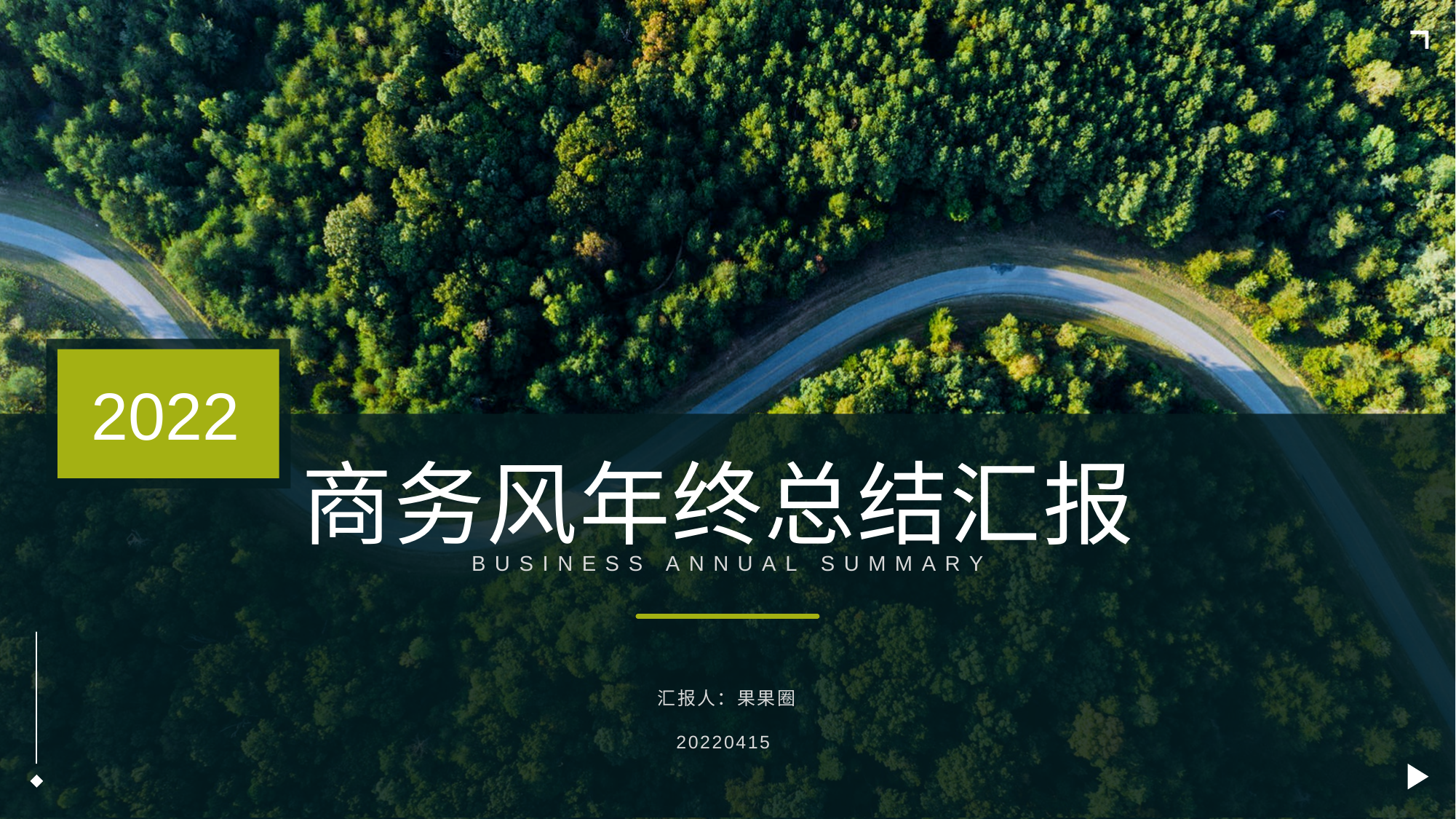

2022
商务风年终总结汇报
BUSINESS ANNUAL SUMMARY
汇报人：果果圈
20220415